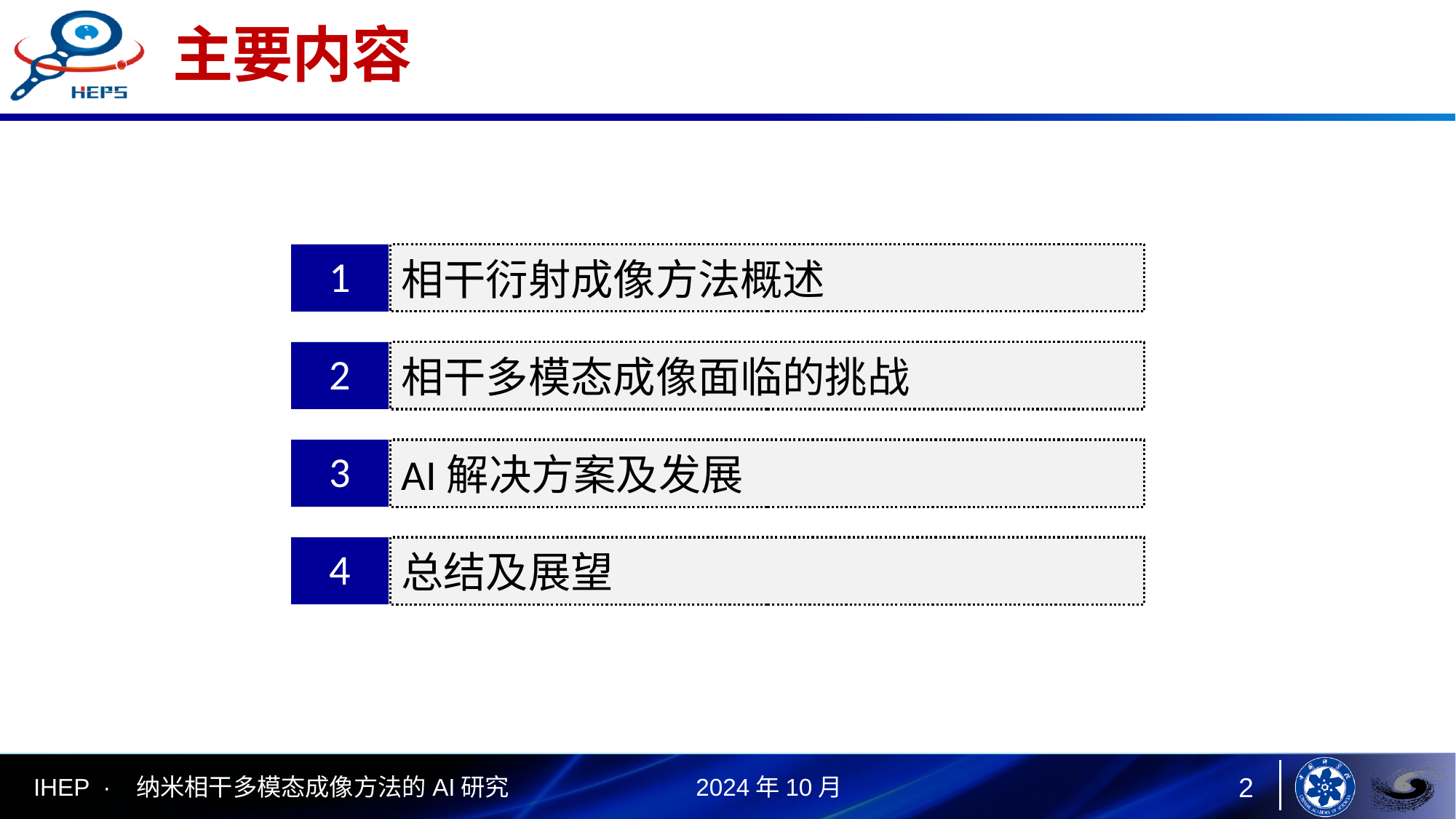

# 主要内容
相干衍射成像方法概述
1
相干多模态成像面临的挑战
2
AI解决方案及发展
3
总结及展望
4